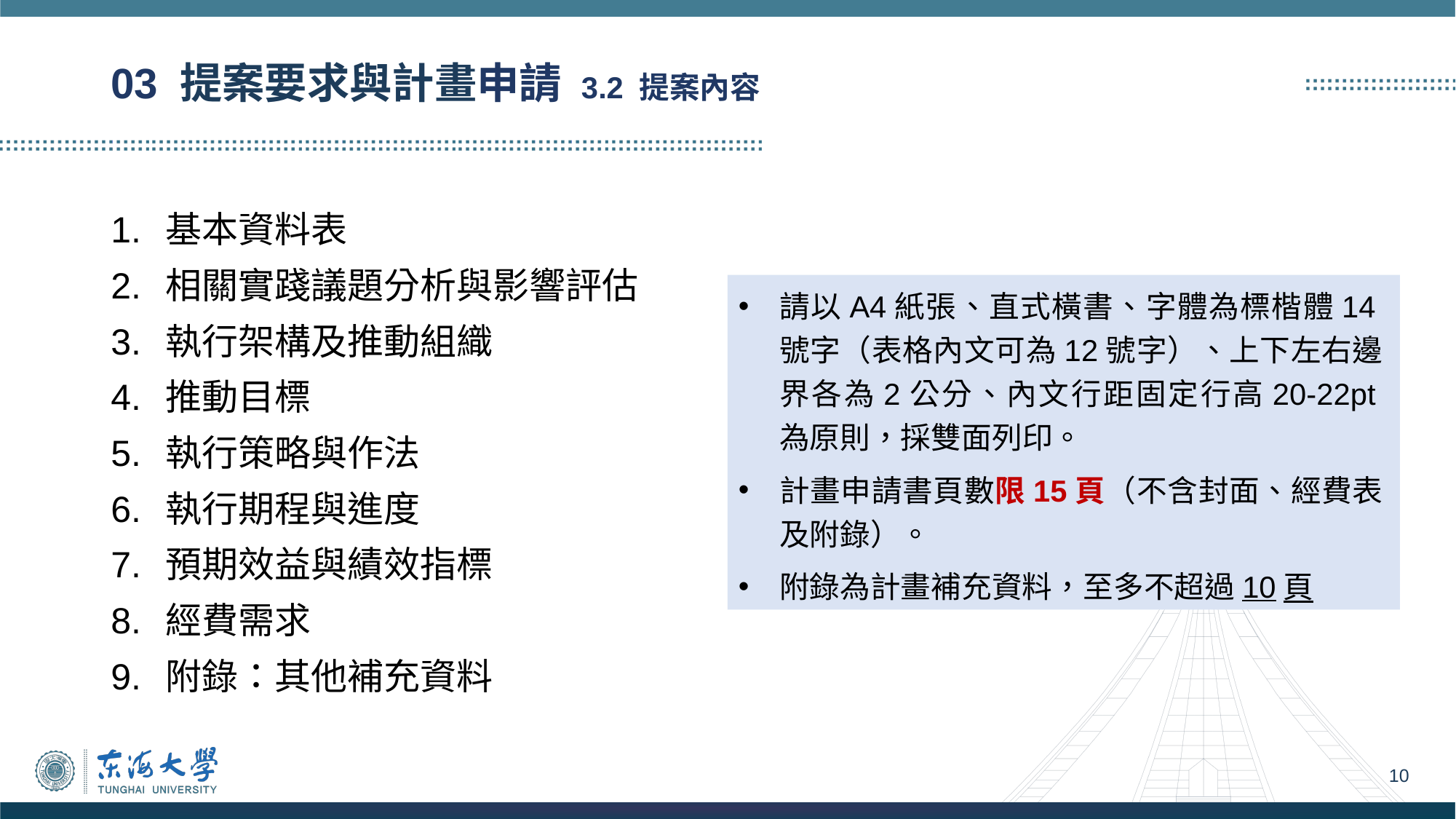

# 03 提案要求與計畫申請 3.2 提案內容
基本資料表
相關實踐議題分析與影響評估
執行架構及推動組織
推動目標
執行策略與作法
執行期程與進度
預期效益與績效指標
經費需求
附錄：其他補充資料
請以A4紙張、直式橫書、字體為標楷體14號字（表格內文可為12號字）、上下左右邊界各為2公分、內文行距固定行高20-22pt為原則，採雙面列印。
計畫申請書頁數限15頁（不含封面、經費表及附錄）。
附錄為計畫補充資料，至多不超過10頁
10